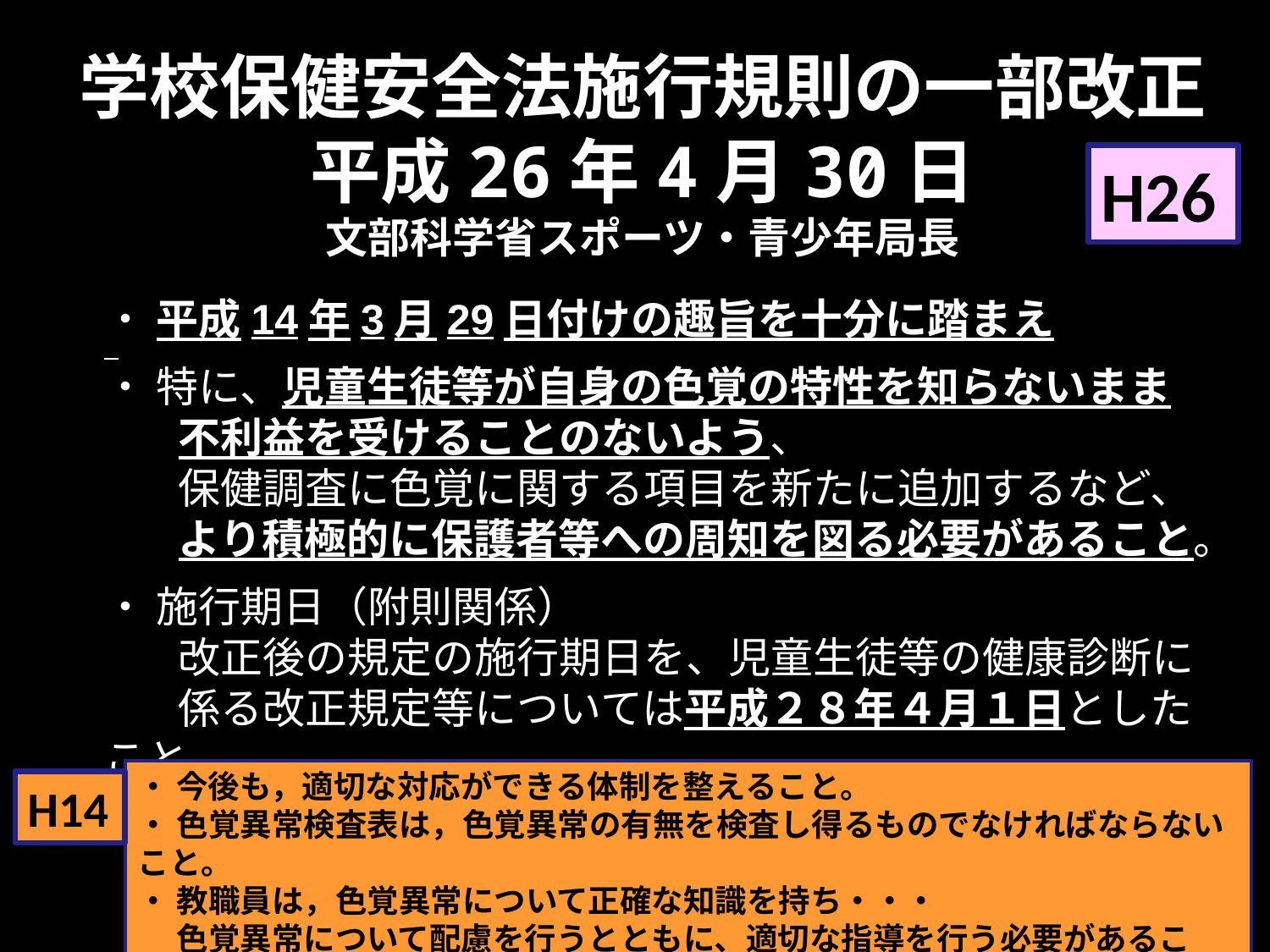

学校保健安全法施行規則の一部改正
平成26年4月30日
文部科学省スポーツ・青少年局長
H26
・ 平成14年3月29日付けの趣旨を十分に踏まえ

・ 特に、児童生徒等が自身の色覚の特性を知らないまま
	不利益を受けることのないよう、
	保健調査に色覚に関する項目を新たに追加するなど、
	より積極的に保護者等への周知を図る必要があること。

・ 施行期日（附則関係）
	改正後の規定の施行期日を、児童生徒等の健康診断に
	係る改正規定等については平成２８年４月１日としたこと。
・ 今後も，適切な対応ができる体制を整えること。
・ 色覚異常検査表は，色覚異常の有無を検査し得るものでなければならないこと。
・ 教職員は，色覚異常について正確な知識を持ち・・・
　 色覚異常について配慮を行うとともに、適切な指導を行う必要があること。
H14